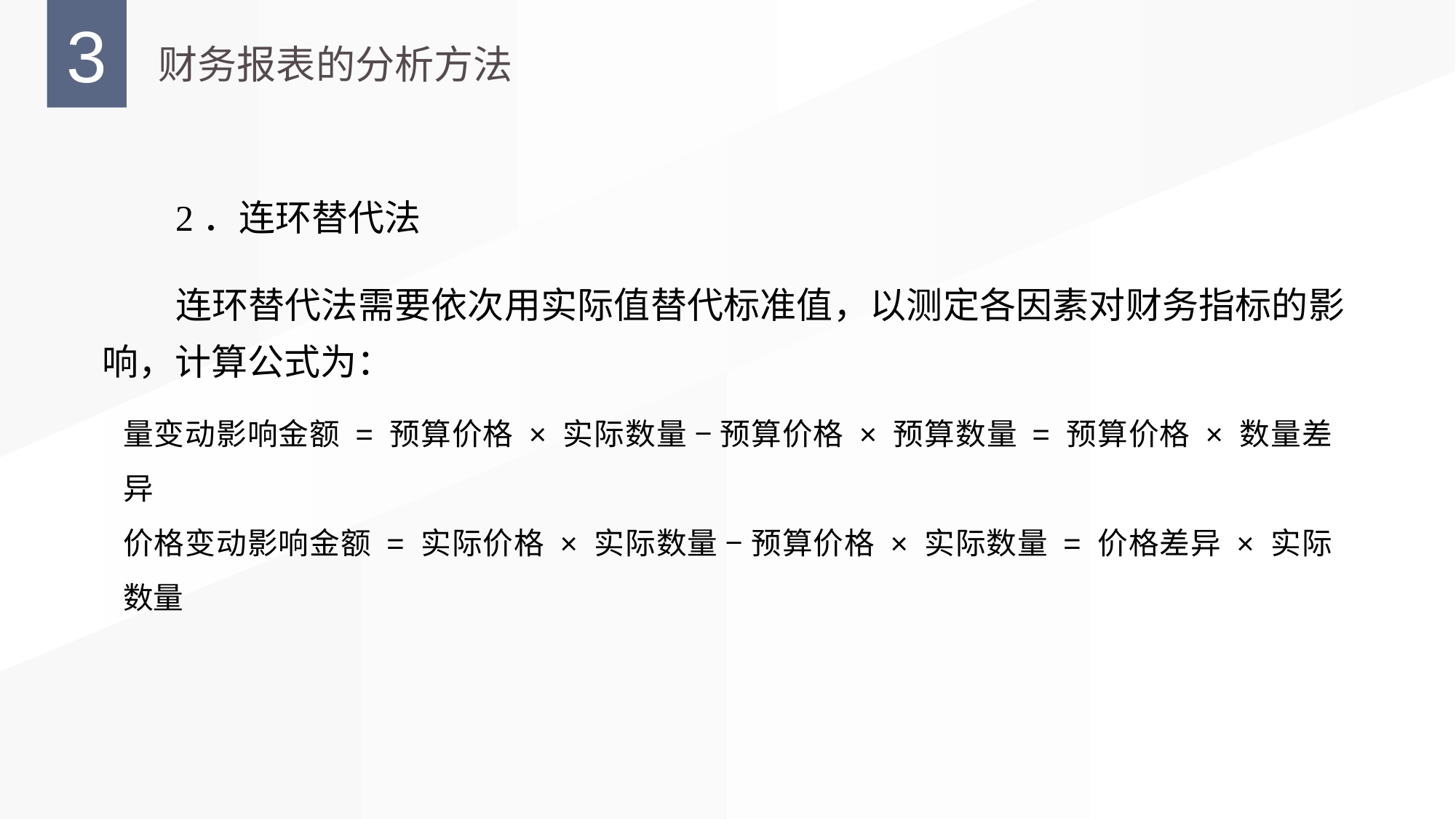

2．连环替代法
连环替代法需要依次用实际值替代标准值，以测定各因素对财务指标的影响，计算公式为：
量变动影响金额 = 预算价格 × 实际数量 − 预算价格 × 预算数量 = 预算价格 × 数量差异
价格变动影响金额 = 实际价格 × 实际数量 − 预算价格 × 实际数量 = 价格差异 × 实际数量